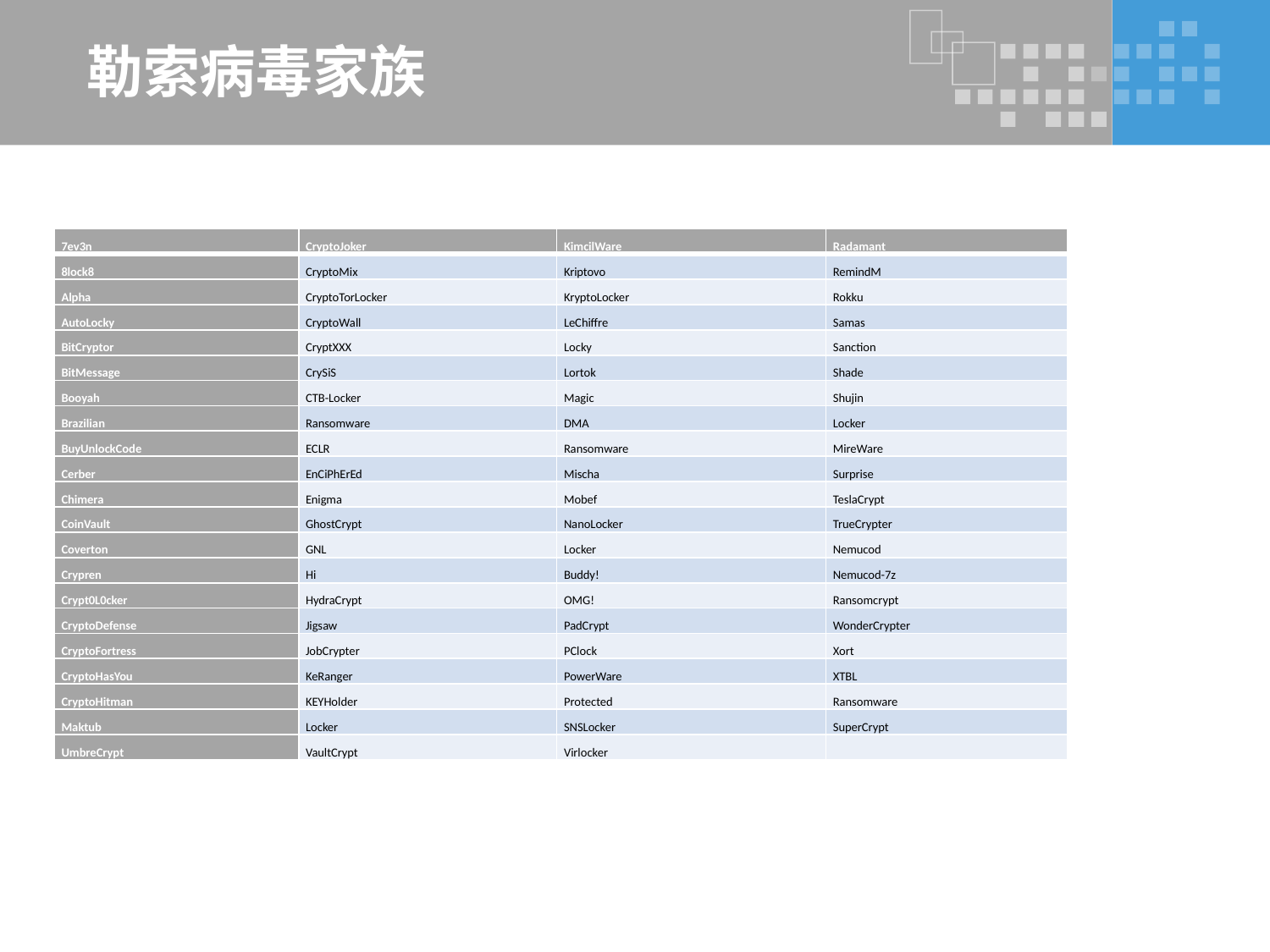

# 勒索病毒家族
| 7ev3n | CryptoJoker | KimcilWare | Radamant |
| --- | --- | --- | --- |
| 8lock8 | CryptoMix | Kriptovo | RemindM |
| Alpha | CryptoTorLocker | KryptoLocker | Rokku |
| AutoLocky | CryptoWall | LeChiffre | Samas |
| BitCryptor | CryptXXX | Locky | Sanction |
| BitMessage | CrySiS | Lortok | Shade |
| Booyah | CTB-Locker | Magic | Shujin |
| Brazilian | Ransomware | DMA | Locker |
| BuyUnlockCode | ECLR | Ransomware | MireWare |
| Cerber | EnCiPhErEd | Mischa | Surprise |
| Chimera | Enigma | Mobef | TeslaCrypt |
| CoinVault | GhostCrypt | NanoLocker | TrueCrypter |
| Coverton | GNL | Locker | Nemucod |
| Crypren | Hi | Buddy! | Nemucod-7z |
| Crypt0L0cker | HydraCrypt | OMG! | Ransomcrypt |
| CryptoDefense | Jigsaw | PadCrypt | WonderCrypter |
| CryptoFortress | JobCrypter | PClock | Xort |
| CryptoHasYou | KeRanger | PowerWare | XTBL |
| CryptoHitman | KEYHolder | Protected | Ransomware |
| Maktub | Locker | SNSLocker | SuperCrypt |
| UmbreCrypt | VaultCrypt | Virlocker |  |